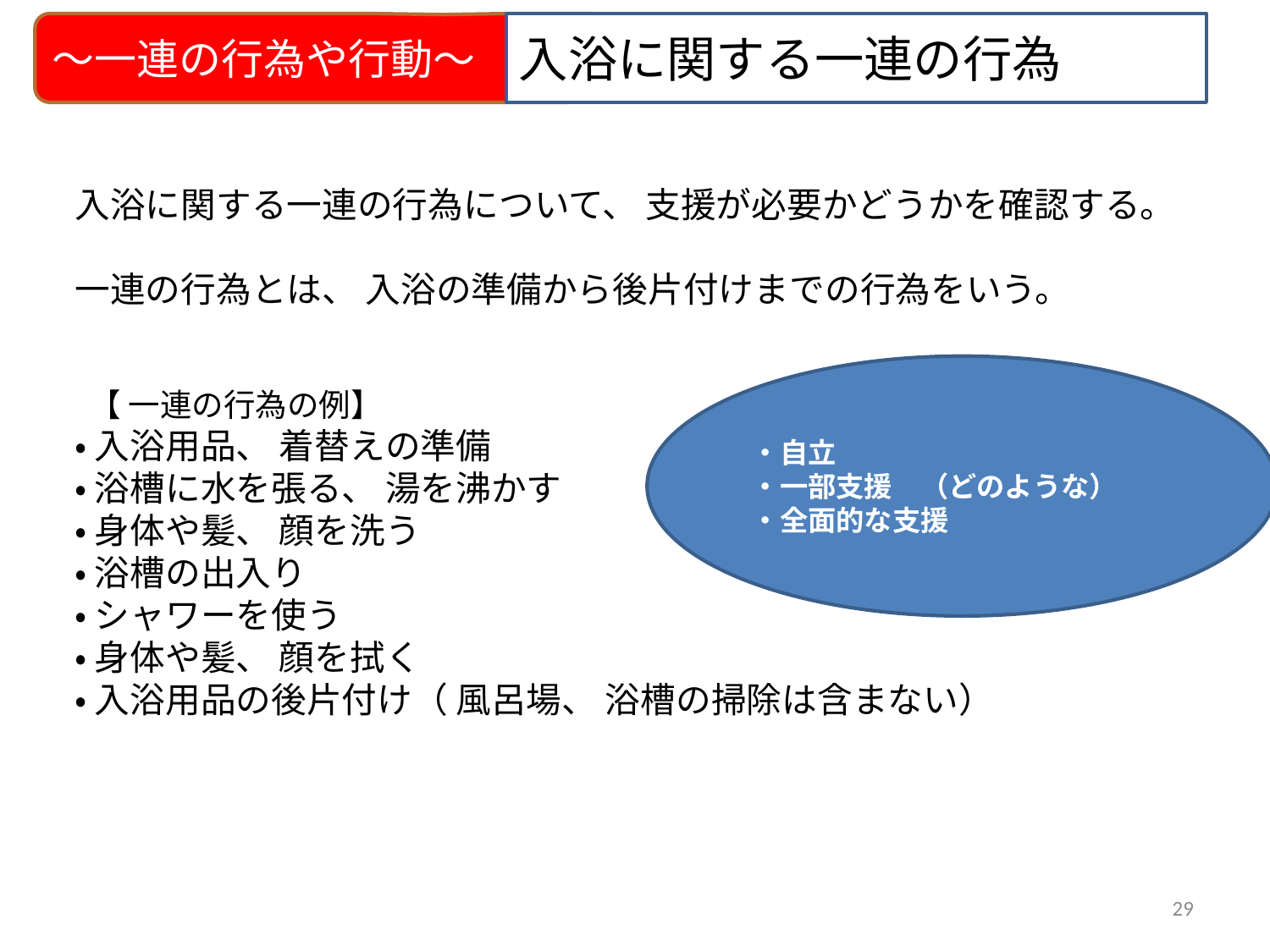

～一連の行為や行動～
入浴に関する一連の行為
入浴に関する一連の行為について、 支援が必要かどうかを確認する。
一連の行為とは、 入浴の準備から後片付けまでの行為をいう。

 【 一連の行為の例】
・ 入浴用品、 着替えの準備
・ 浴槽に水を張る、 湯を沸かす
・ 身体や髪、 顔を洗う
・ 浴槽の出入り
・ シャワーを使う
・ 身体や髪、 顔を拭く
・ 入浴用品の後片付け（ 風呂場、 浴槽の掃除は含まない）
・自立
・一部支援　（どのような）
・全面的な支援
29